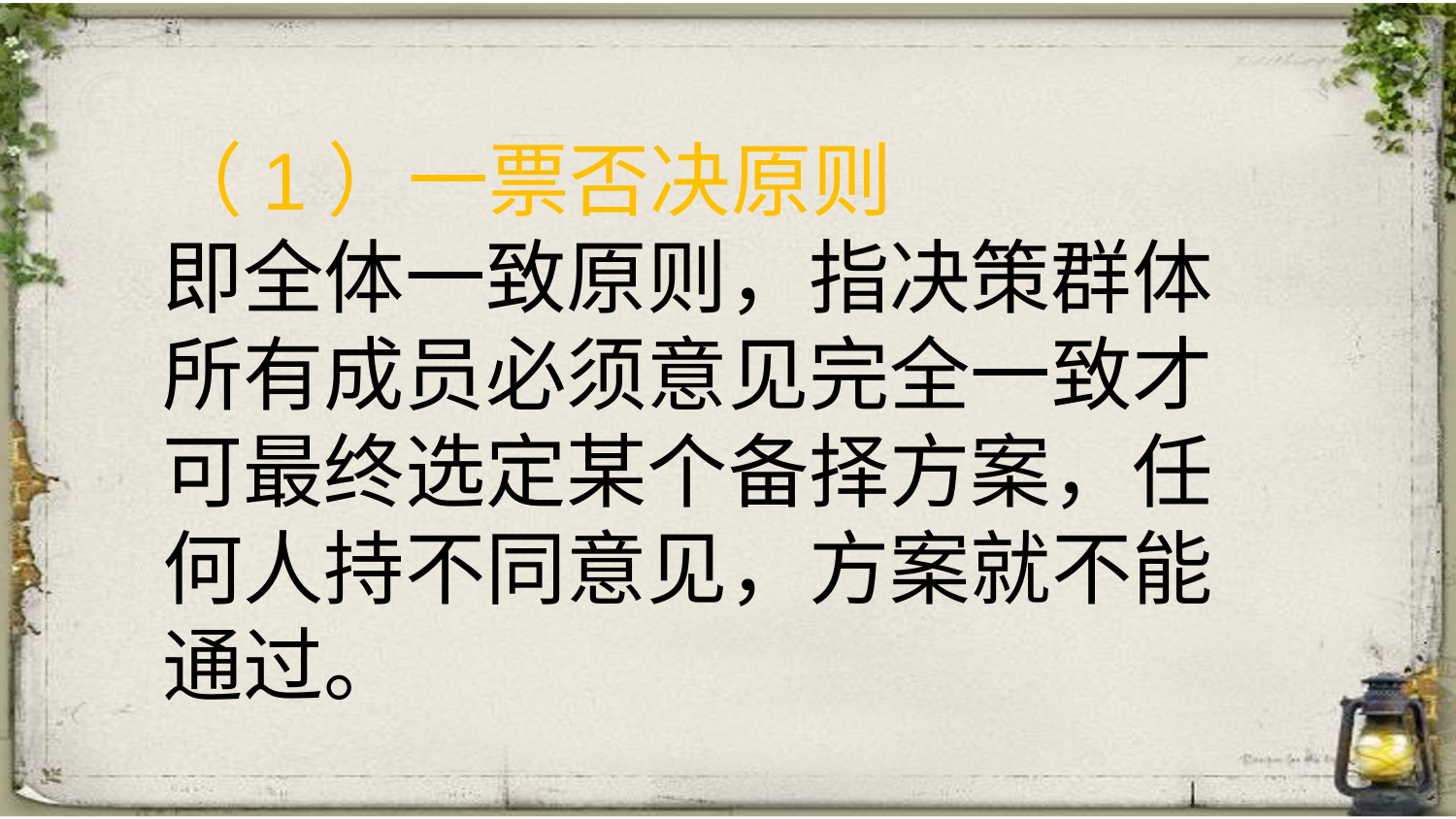

（1）一票否决原则
即全体一致原则，指决策群体所有成员必须意见完全一致才可最终选定某个备择方案，任何人持不同意见，方案就不能通过。